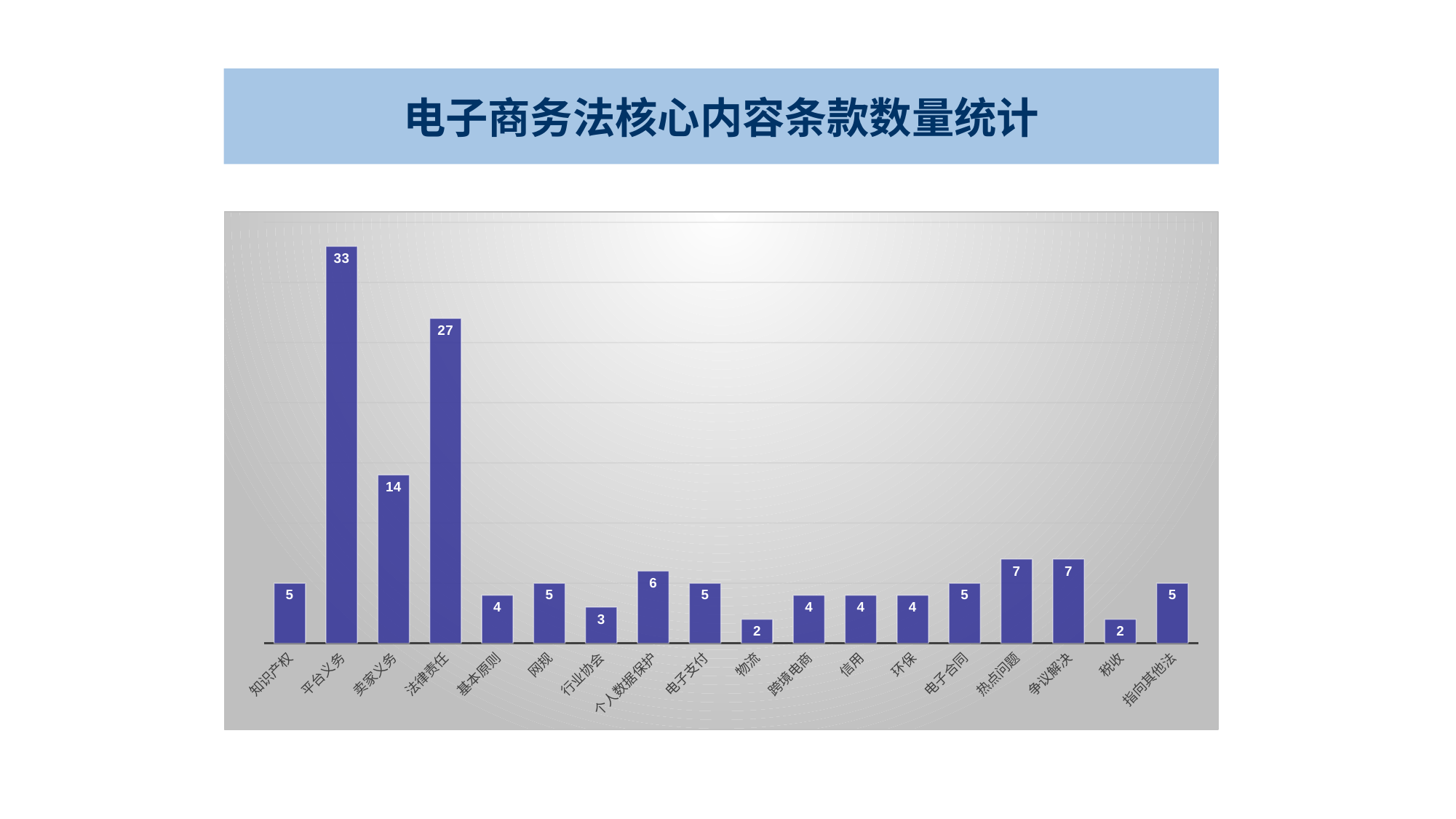

# 电子商务法核心内容条款数量统计

### Chart

| Category | 系列 1 |
|---|---|
| 知识产权 | 5.0 |
| 平台义务 | 33.0 |
| 卖家义务 | 14.0 |
| 法律责任 | 27.0 |
| 基本原则 | 4.0 |
| 网规 | 5.0 |
| 行业协会 | 3.0 |
| 个人数据保护 | 6.0 |
| 电子支付 | 5.0 |
| 物流 | 2.0 |
| 跨境电商 | 4.0 |
| 信用 | 4.0 |
| 环保 | 4.0 |
| 电子合同 | 5.0 |
| 热点问题 | 7.0 |
| 争议解决 | 7.0 |
| 税收 | 2.0 |
| 指向其他法 | 5.0 |